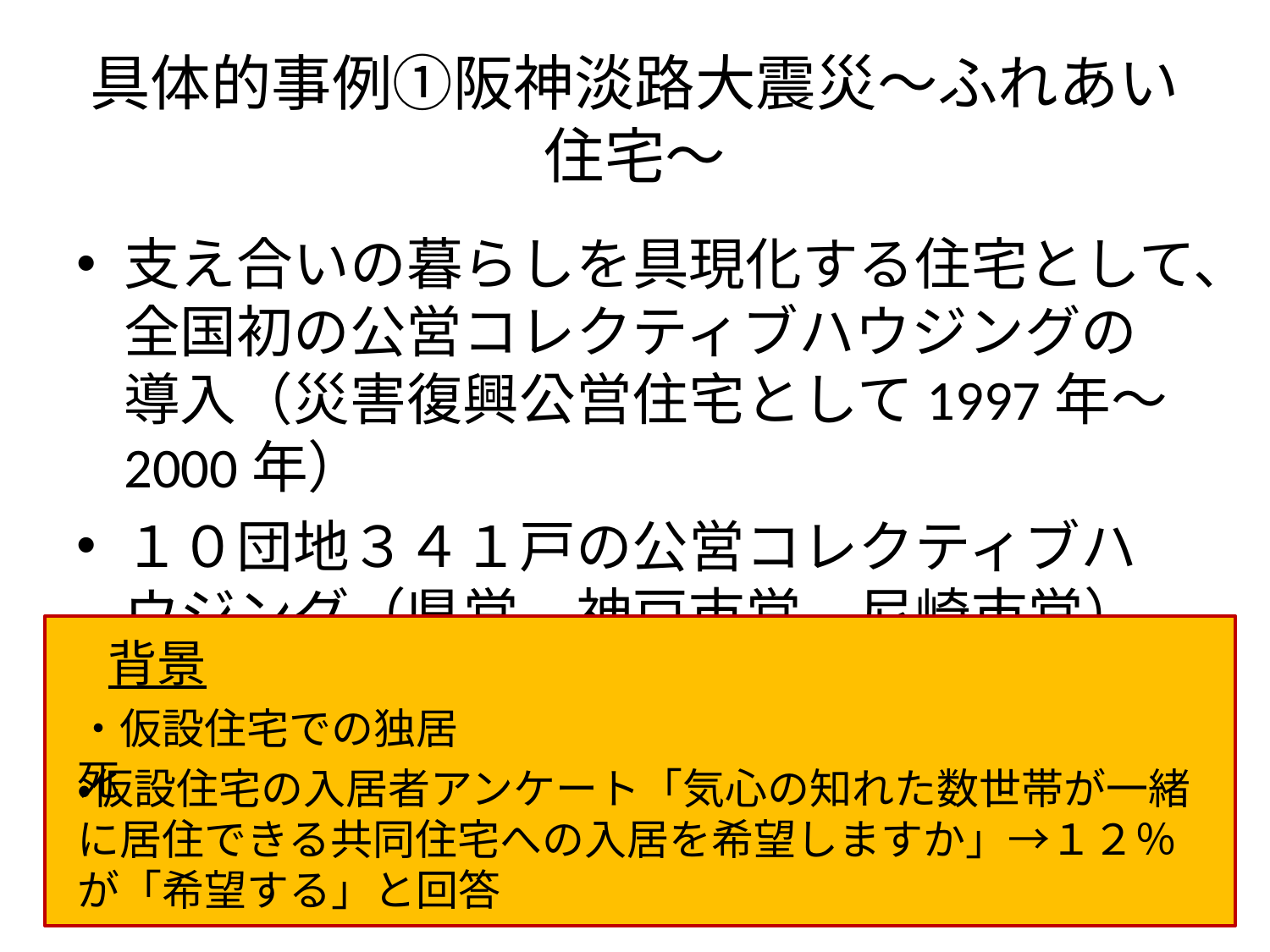

# 具体的事例①阪神淡路大震災～ふれあい住宅～
支え合いの暮らしを具現化する住宅として、全国初の公営コレクティブハウジングの導入（災害復興公営住宅として1997年～2000年）
１０団地３４１戸の公営コレクティブハウジング（県営、神戸市営、尼崎市営）
生活援助員（ＬＳＡ）が各住宅に
共益費2500円～6000円

背景
・仮設住宅での独居死
・仮設住宅の入居者アンケート「気心の知れた数世帯が一緒に居住できる共同住宅への入居を希望しますか」→１２％が「希望する」と回答